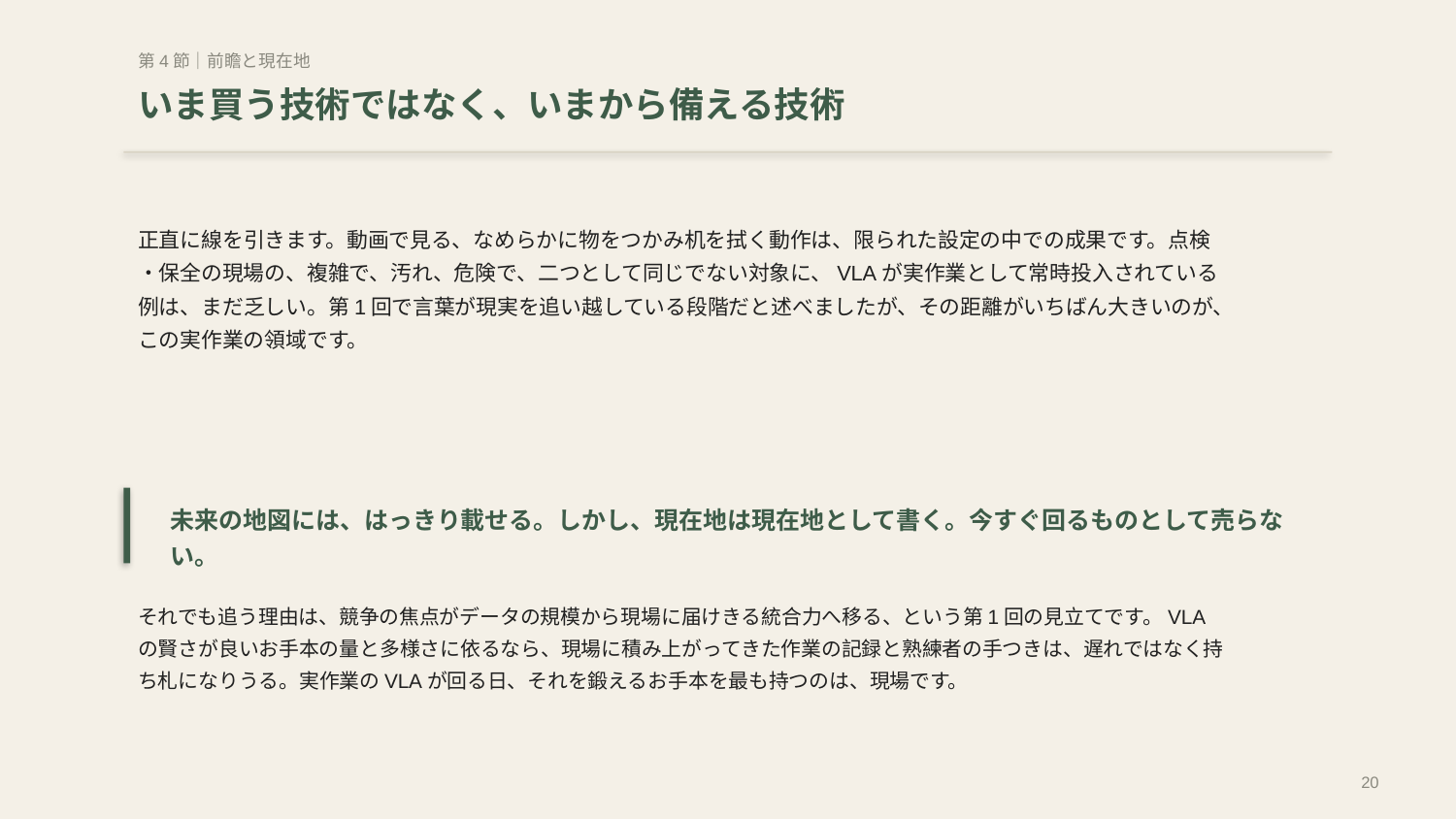

第4節｜前瞻と現在地
いま買う技術ではなく、いまから備える技術

正直に線を引きます。動画で見る、なめらかに物をつかみ机を拭く動作は、限られた設定の中での成果です。点検・保全の現場の、複雑で、汚れ、危険で、二つとして同じでない対象に、VLAが実作業として常時投入されている例は、まだ乏しい。第1回で言葉が現実を追い越している段階だと述べましたが、その距離がいちばん大きいのが、この実作業の領域です。

未来の地図には、はっきり載せる。しかし、現在地は現在地として書く。今すぐ回るものとして売らない。
それでも追う理由は、競争の焦点がデータの規模から現場に届けきる統合力へ移る、という第1回の見立てです。VLAの賢さが良いお手本の量と多様さに依るなら、現場に積み上がってきた作業の記録と熟練者の手つきは、遅れではなく持ち札になりうる。実作業のVLAが回る日、それを鍛えるお手本を最も持つのは、現場です。
20